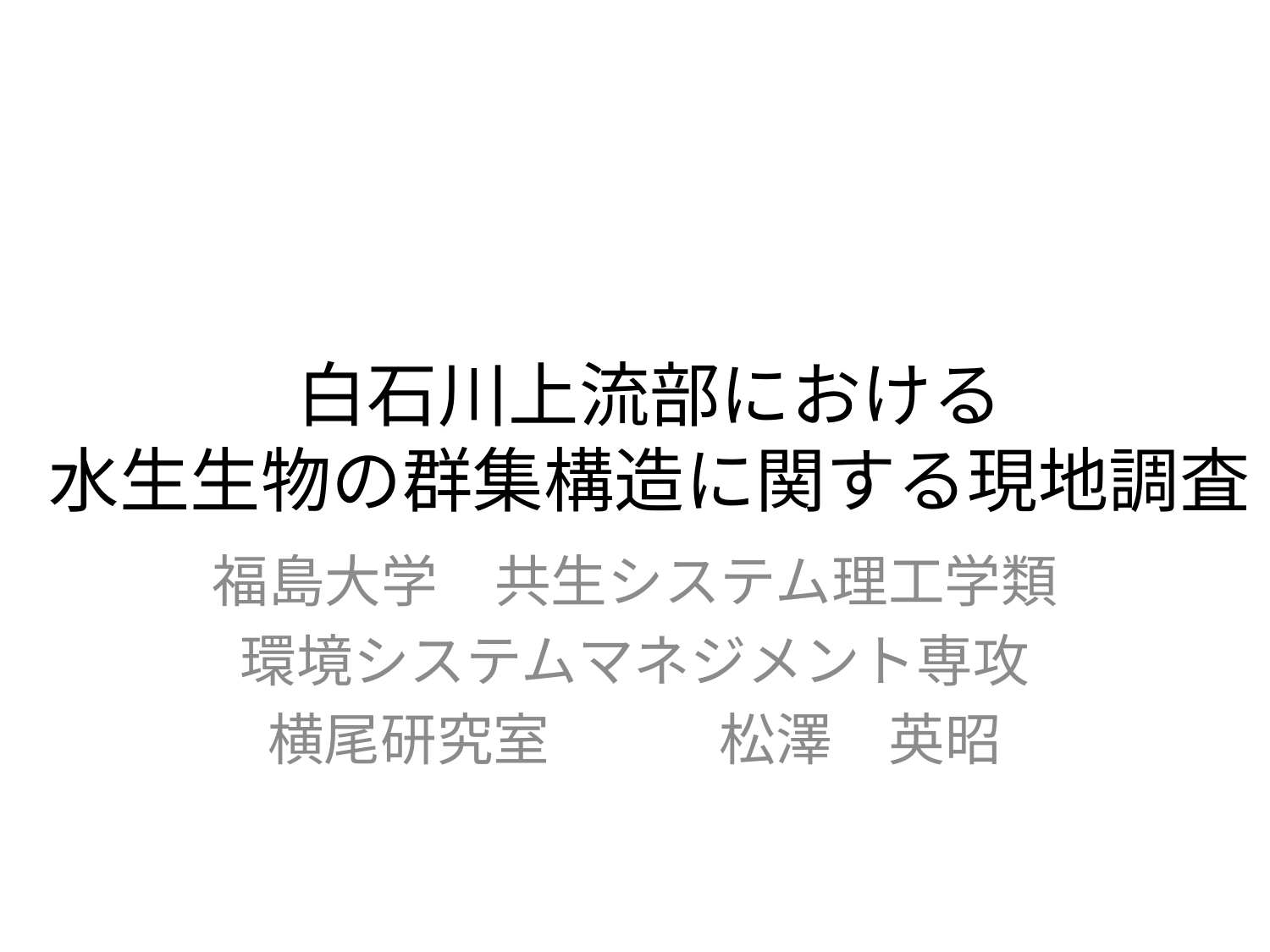

# 白石川上流部における 水生生物の群集構造に関する現地調査
福島大学　共生システム理工学類
環境システムマネジメント専攻
横尾研究室　　　松澤　英昭